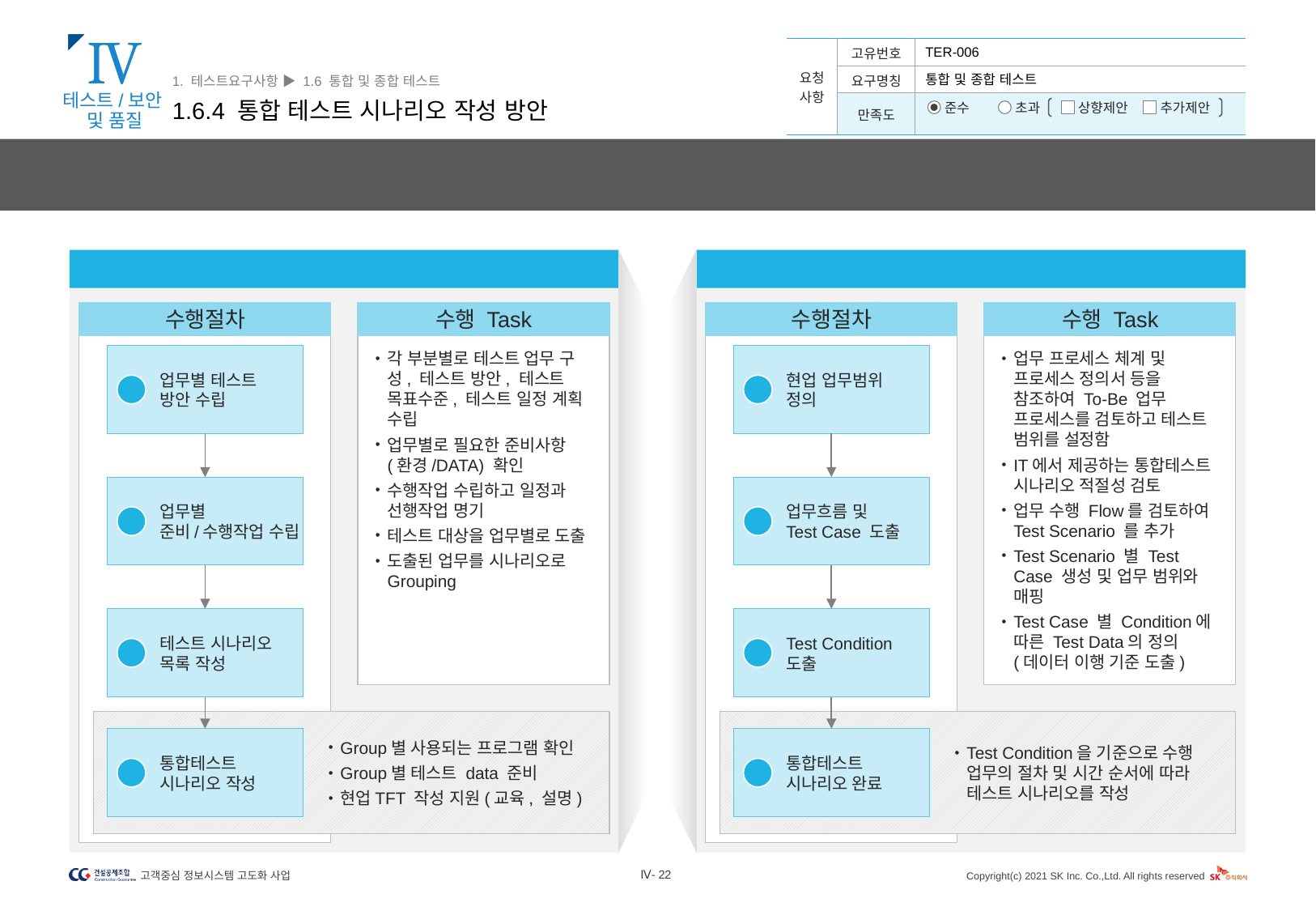

Ⅳ

테스트/보안
및 품질

1. 테스트요구사항 ▶ 1.6 통합 및 종합 테스트
1.6.4 통합 테스트 시나리오 작성 방안
TER-006
통합 및 종합 테스트

통합테스트 시나리오는 현업관점과 IT관점을 상호 보완 하도록 현업과 IT부서 담당자가 협력하여 작성한 후, 고객 현업TFT에서 업무프로세스 관점에서 시나리오/케이스를 추가/보완합니다.
시나리오 도출 절차(현업/IT담당자)

 시나리오 도출 절차(현업TFT)

수행절차

수행 Task
각 부분별로 테스트 업무 구성, 테스트 방안, 테스트 목표수준, 테스트 일정 계획 수립
업무별로 필요한 준비사항(환경/DATA) 확인
수행작업 수립하고 일정과 선행작업 명기
테스트 대상을 업무별로 도출
도출된 업무를 시나리오로 Grouping
업무별 테스트
방안 수립
1
업무별
준비/수행작업 수립
2
테스트 시나리오
목록 작성
3

통합테스트
시나리오 작성
Group별 사용되는 프로그램 확인
Group별 테스트 data 준비
현업TFT 작성 지원(교육, 설명)
4

수행절차

수행 Task
업무 프로세스 체계 및 프로세스 정의서 등을 참조하여 To-Be 업무 프로세스를 검토하고 테스트 범위를 설정함
IT에서 제공하는 통합테스트 시나리오 적절성 검토
업무 수행 Flow를 검토하여 Test Scenario 를 추가
Test Scenario 별 Test Case 생성 및 업무 범위와 매핑
Test Case 별 Condition에 따른 Test Data의 정의
(데이터 이행 기준 도출)
현업 업무범위
정의
5
업무흐름 및
Test Case 도출
6
Test Condition
도출
7

통합테스트
시나리오 완료
Test Condition을 기준으로 수행 업무의 절차 및 시간 순서에 따라 테스트 시나리오를 작성
8